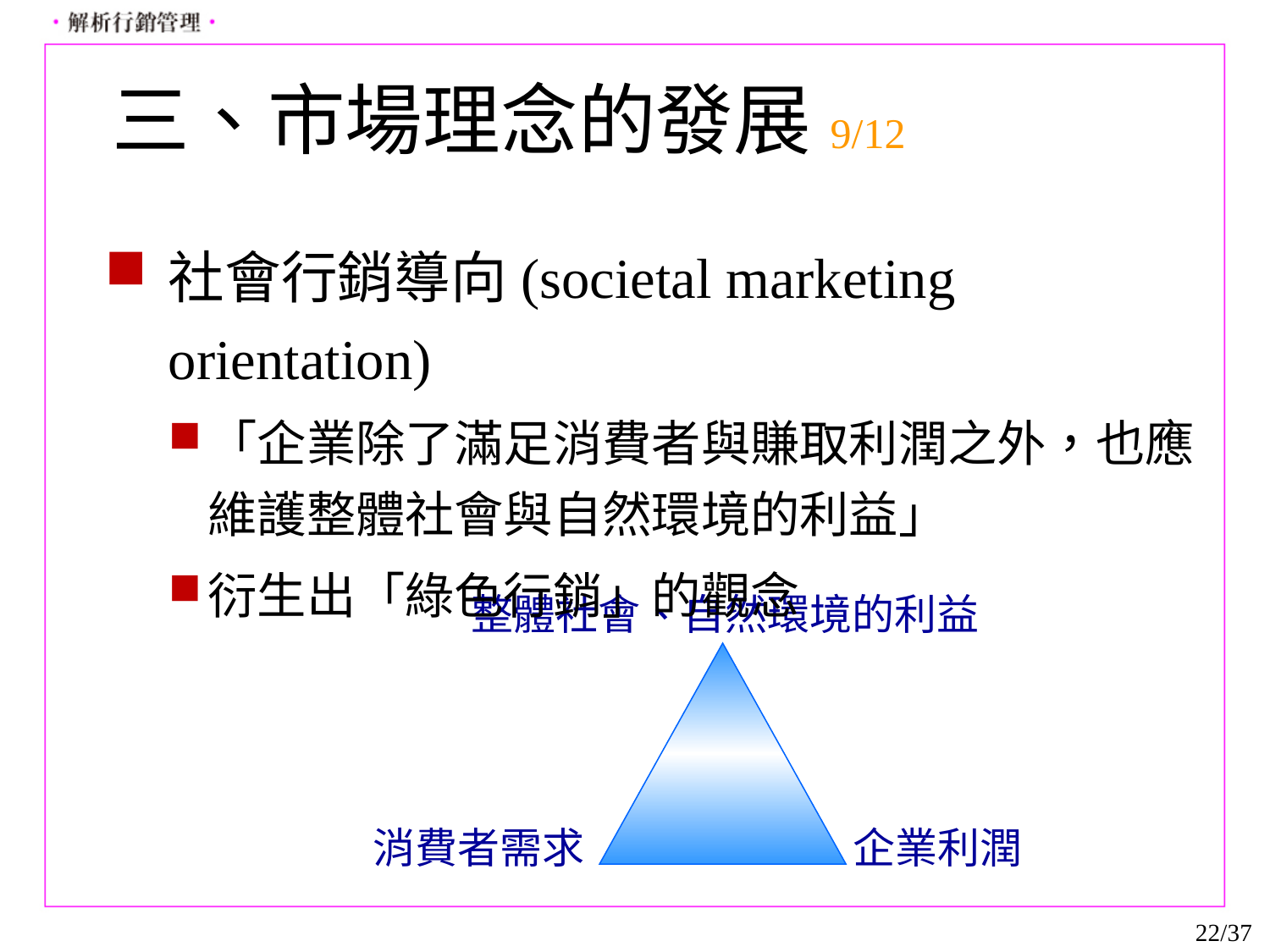

# 三、市場理念的發展9/12

社會行銷導向(societal marketing orientation)
「企業除了滿足消費者與賺取利潤之外，也應維護整體社會與自然環境的利益」
衍生出「綠色行銷」的觀念
整體社會、自然環境的利益

消費者需求
企業利潤
22/37